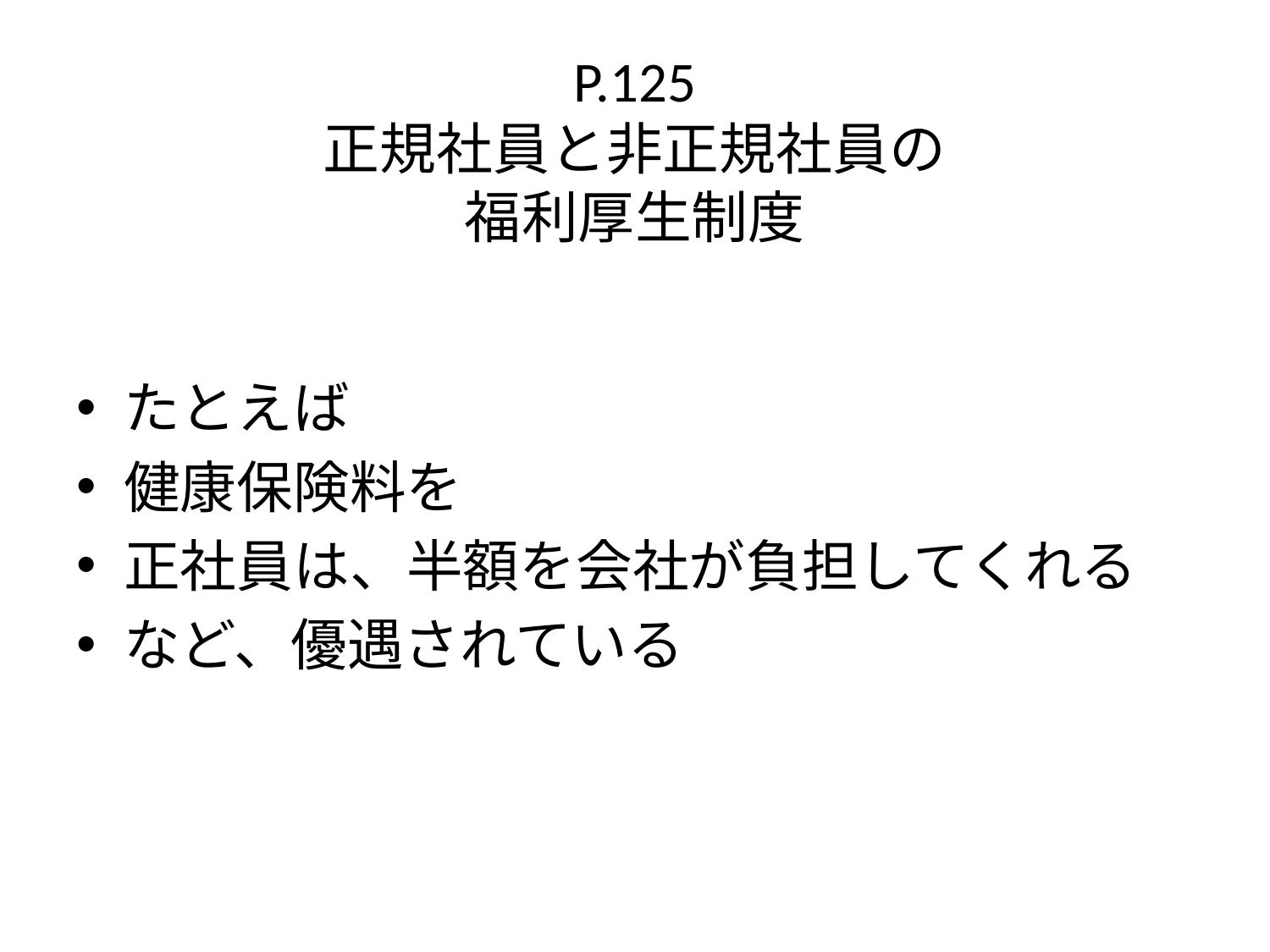

# P.125 正規社員と非正規社員の 福利厚生制度
たとえば
健康保険料を
正社員は、半額を会社が負担してくれる
など、優遇されている